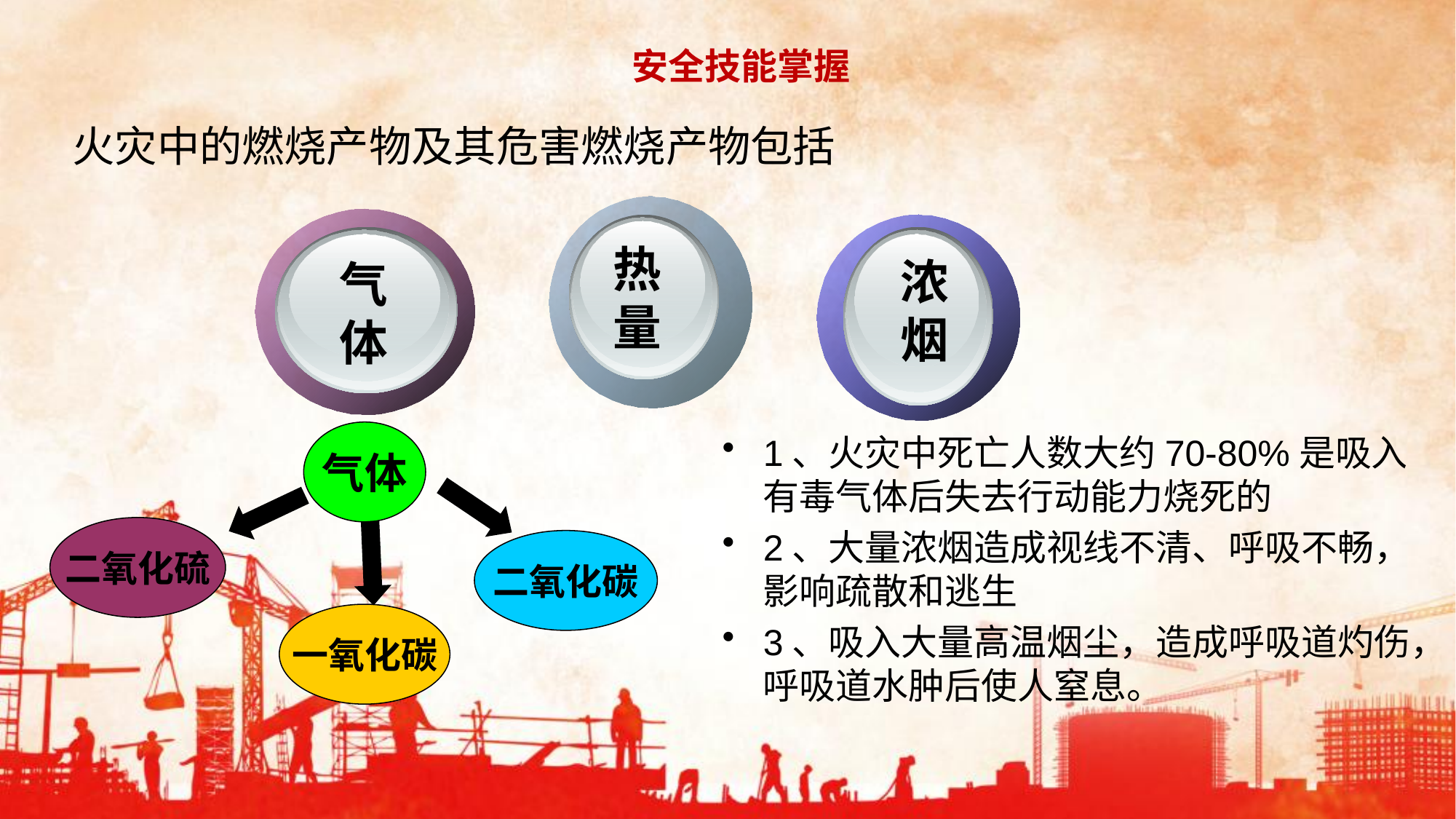

安全技能掌握
火灾中的燃烧产物及其危害燃烧产物包括

热量
浓烟
气体
气体

二氧化硫
二氧化碳

一氧化碳
1、火灾中死亡人数大约70-80%是吸入有毒气体后失去行动能力烧死的
2、大量浓烟造成视线不清、呼吸不畅，影响疏散和逃生
3、吸入大量高温烟尘，造成呼吸道灼伤，呼吸道水肿后使人窒息。